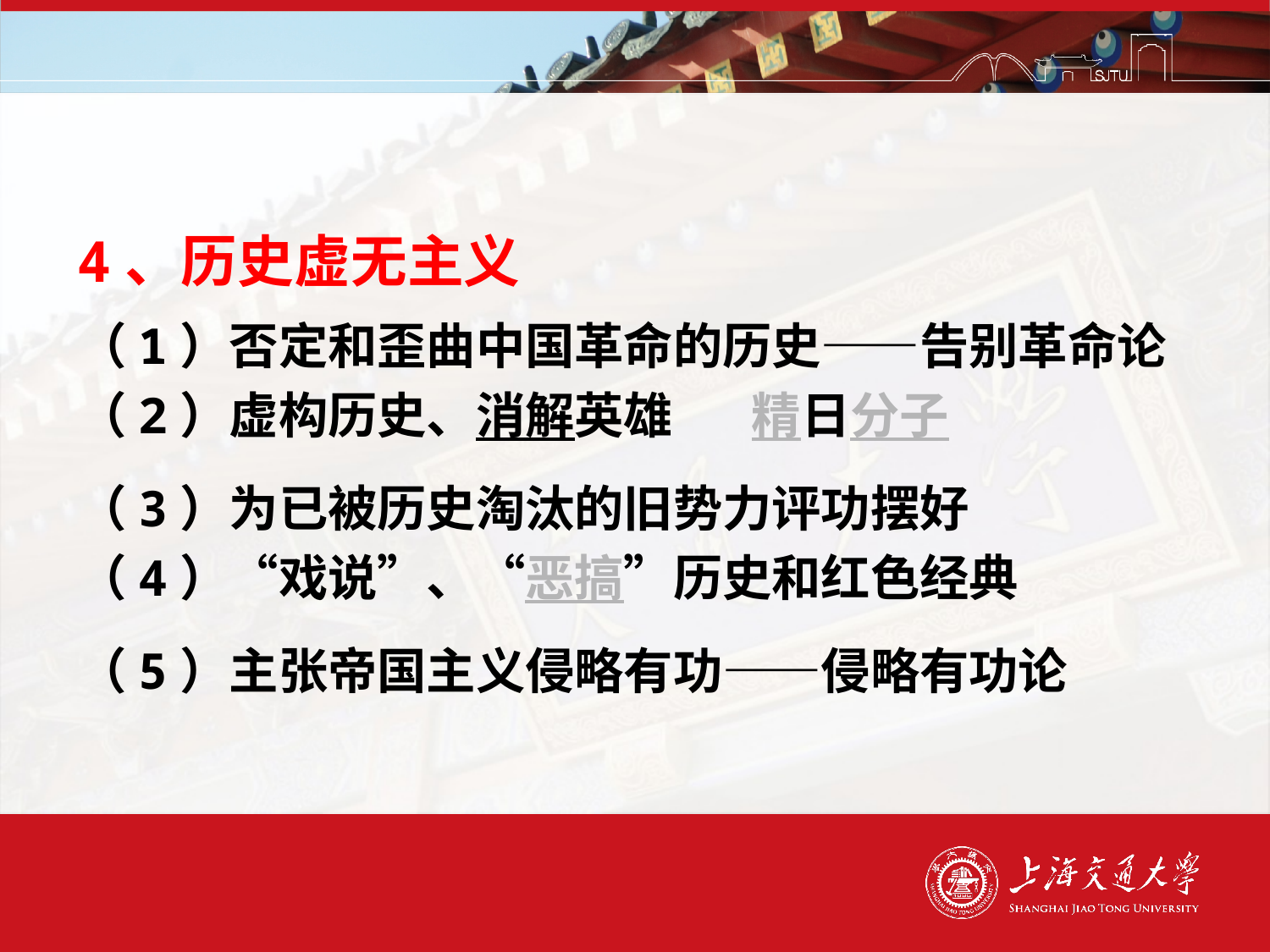

#
4、历史虚无主义
（1）否定和歪曲中国革命的历史——告别革命论
（2）虚构历史、消解英雄       精日分子
（3）为已被历史淘汰的旧势力评功摆好
（4）“戏说”、“恶搞”历史和红色经典
（5）主张帝国主义侵略有功——侵略有功论